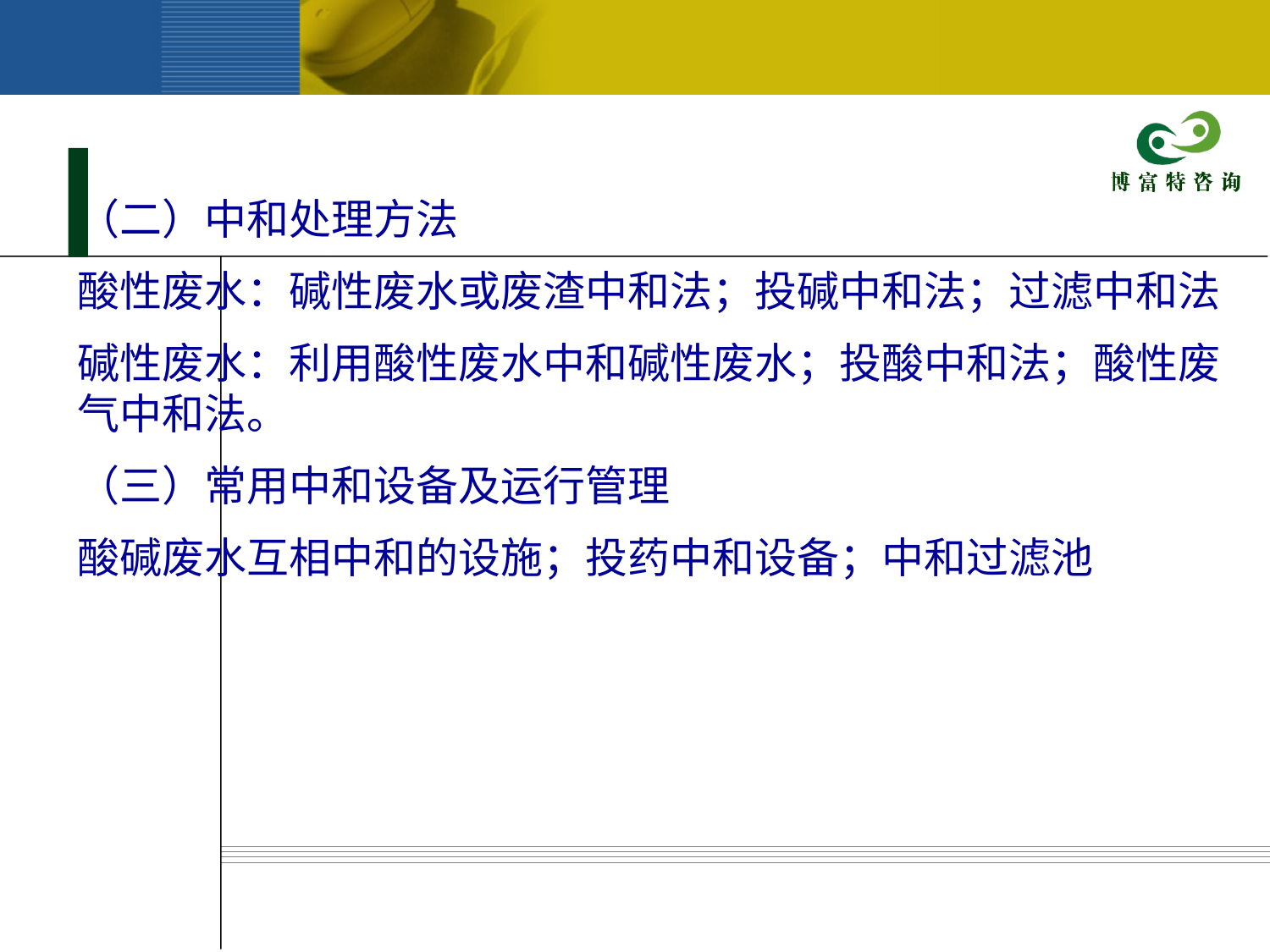

（二）中和处理方法
酸性废水：碱性废水或废渣中和法；投碱中和法；过滤中和法
碱性废水：利用酸性废水中和碱性废水；投酸中和法；酸性废气中和法。
（三）常用中和设备及运行管理
酸碱废水互相中和的设施；投药中和设备；中和过滤池